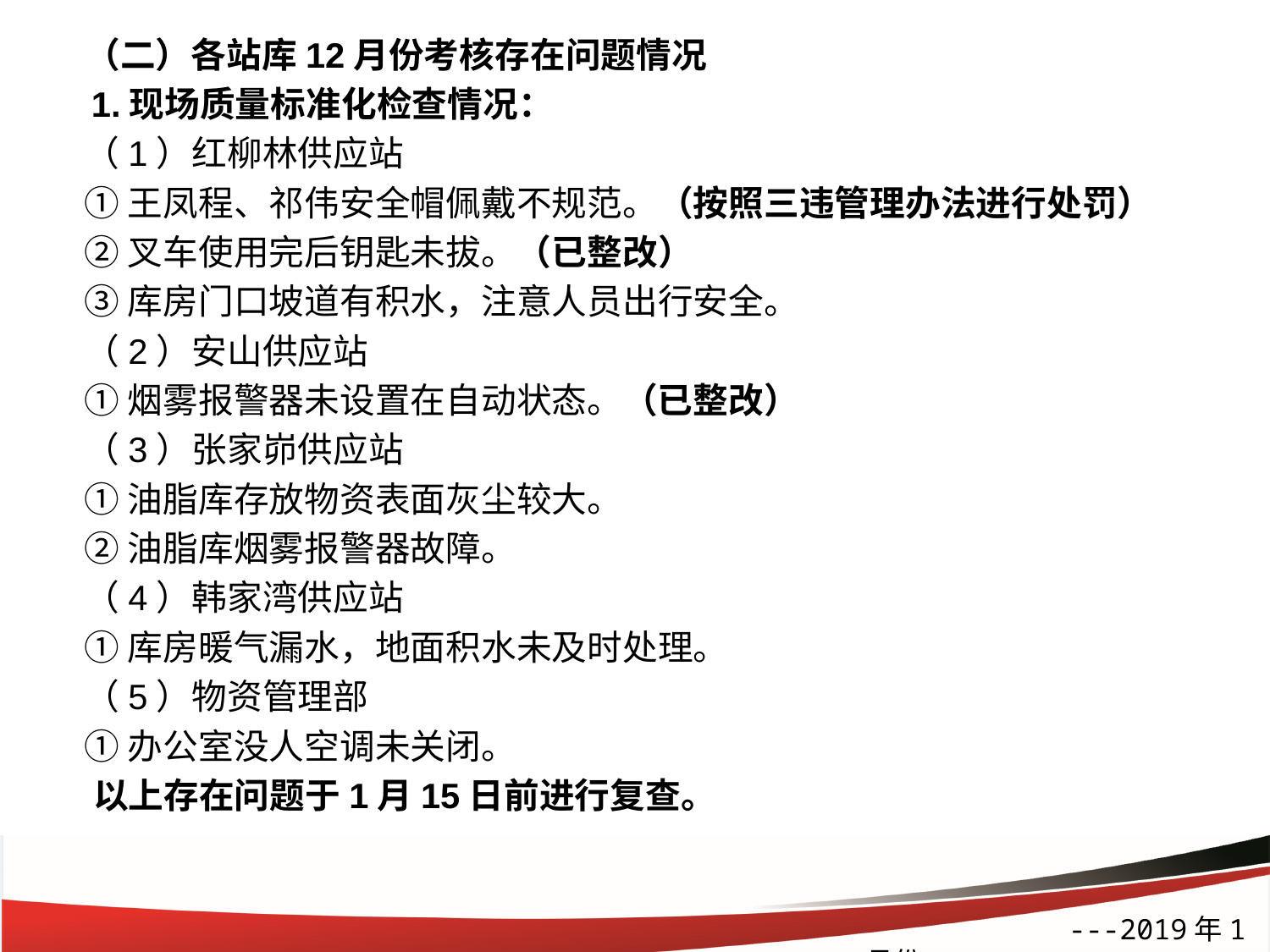

（二）各站库12月份考核存在问题情况
    1.现场质量标准化检查情况：
   （1）红柳林供应站
    ①王凤程、祁伟安全帽佩戴不规范。（按照三违管理办法进行处罚）
    ②叉车使用完后钥匙未拔。（已整改）
    ③库房门口坡道有积水，注意人员出行安全。
   （2）安山供应站
    ①烟雾报警器未设置在自动状态。（已整改）
   （3）张家峁供应站
    ①油脂库存放物资表面灰尘较大。
    ②油脂库烟雾报警器故障。
   （4）韩家湾供应站
    ①库房暖气漏水，地面积水未及时处理。
   （5）物资管理部
    ①办公室没人空调未关闭。
    以上存在问题于1月15日前进行复查。